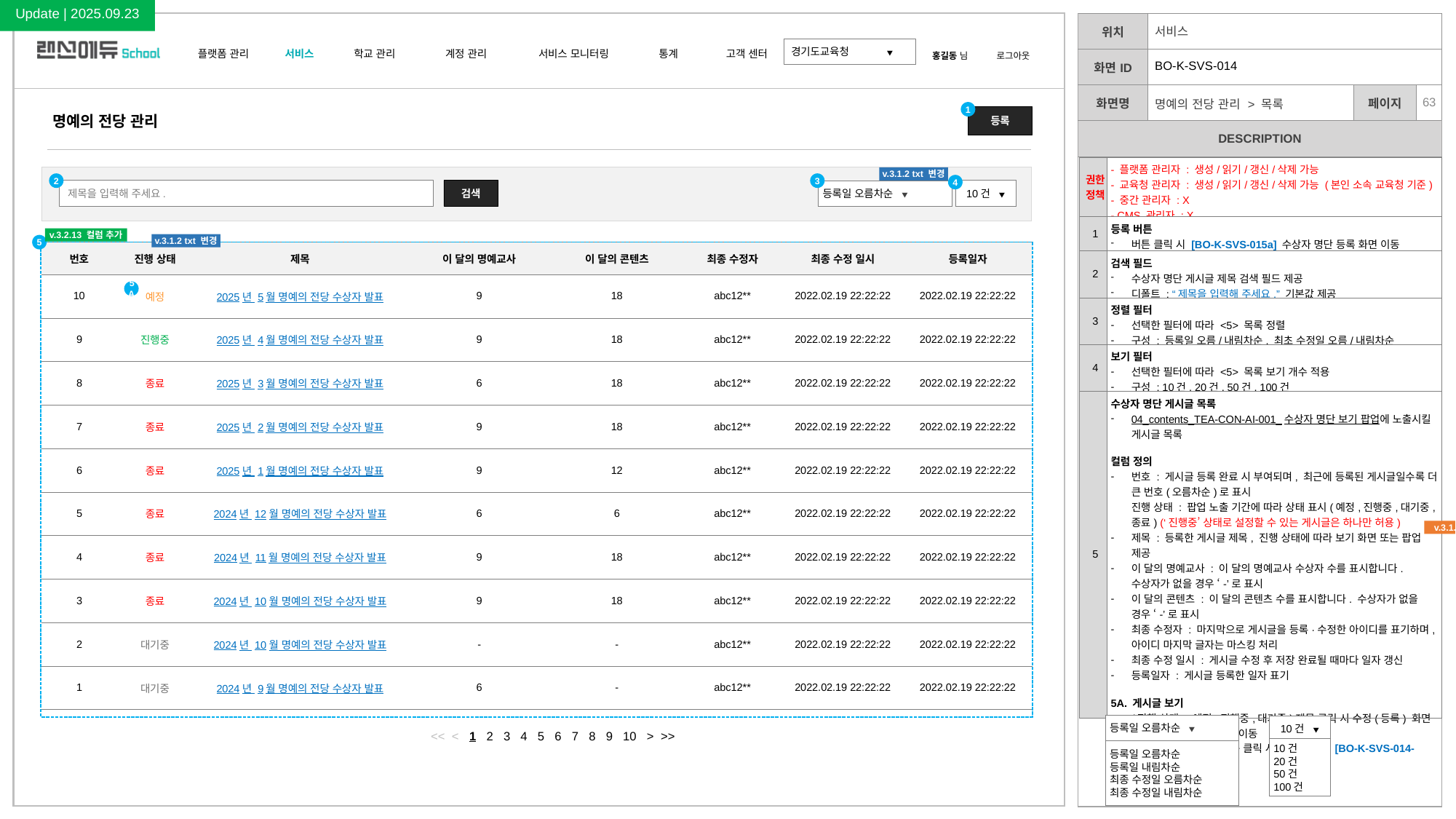

| Ver | Description |
| --- | --- |
| 3.1.0 | 명예의 전당 관리 > 목록 화면 추가 |
| 3.1.2 | <3> 최종 등록일 → 등록일 텍스트 변경 <5> 노출 상태 → 진행 상태, 노출 예정 → 예정/노출 중 → 진행중/노출 종료->종료 텍스트 변경 <5A> 내용 정의 추가 |
| 3.1.3 | <5> 내용 정의 추가(이 달의 명예교사, 이 달의 콘텐츠 : 0명인 경우 '-'하이픈 표기), 진행 상태 추가(대기중) |
| 3.2.11 | <5> 최종 수정자 마스킹 처리 정의 추가 |
| 3.2.13 | <5> “번호” 컬럼 및 내용 정의 추가 |
Update | 2025.09.23
|  | 서비스 |  |  |
| --- | --- | --- | --- |
|  | BO-K-SVS-014 |  |  |
|  | 명예의 전당 관리 > 목록 |  |  |
1
등록
명예의 전당 관리
| 권한 정책 | - 플랫폼 관리자 : 생성/읽기/갱신/삭제 가능 - 교육청 관리자 : 생성/읽기/갱신/삭제 가능 (본인 소속 교육청 기준) - 중간 관리자 : X - CMS 관리자 : X |
| --- | --- |
| 1 | 등록 버튼 버튼 클릭 시 [BO-K-SVS-015a] 수상자 명단 등록 화면 이동 |
| 2 | 검색 필드 수상자 명단 게시글 제목 검색 필드 제공 디폴트 : “제목을 입력해 주세요.” 기본값 제공 |
| 3 | 정렬 필터 선택한 필터에 따라 <5> 목록 정렬 구성 : 등록일 오름/내림차순, 최초 수정일 오름/내림차순 |
| 4 | 보기 필터 선택한 필터에 따라 <5> 목록 보기 개수 적용 구성 : 10건, 20건, 50건, 100건 |
| 5 | 수상자 명단 게시글 목록 04\_contents\_TEA-CON-AI-001\_수상자 명단 보기 팝업에 노출시킬 게시글 목록 컬럼 정의 번호 : 게시글 등록 완료 시 부여되며, 최근에 등록된 게시글일수록 더 큰 번호(오름차순)로 표시 진행 상태 : 팝업 노출 기간에 따라 상태 표시(예정,진행중,대기중,종료) (‘진행중’ 상태로 설정할 수 있는 게시글은 하나만 허용) 제목 : 등록한 게시글 제목, 진행 상태에 따라 보기 화면 또는 팝업 제공 이 달의 명예교사 : 이 달의 명예교사 수상자 수를 표시합니다. 수상자가 없을 경우 ‘-’로 표시 이 달의 콘텐츠 : 이 달의 콘텐츠 수를 표시합니다. 수상자가 없을 경우 ‘-’로 표시 최종 수정자 : 마지막으로 게시글을 등록·수정한 아이디를 표기하며, 아이디 마지막 글자는 마스킹 처리 최종 수정 일시 : 게시글 수정 후 저장 완료될 때마다 일자 갱신 등록일자 : 게시글 등록한 일자 표기 5A. 게시글 보기 (진행 상태 : 예정,진행중,대기중)제목 클릭 시 수정(등록) 화면 [BO-K-SVS-015] 으로 이동 (진행 상태 : 종료)제목 클릭 시 게시글 보기 [BO-K-SVS-014-POP] 팝업 호출 |

v.3.1.2 txt 변경
2
3
4
검색
10건   ▼
제목을 입력해 주세요.
등록일 오름차순   ▼
v.3.2.13 컬럼 추가
v.3.1.2 txt 변경
5

| 번호 | 진행 상태 | 제목 | 이 달의 명예교사 | 이 달의 콘텐츠 | 최종 수정자 | 최종 수정 일시 | 등록일자 |
| --- | --- | --- | --- | --- | --- | --- | --- |
| 10 | 예정 | 2025년 5월 명예의 전당 수상자 발표 | 9 | 18 | abc12\*\* | 2022.02.19 22:22:22 | 2022.02.19 22:22:22 |
| 9 | 진행중 | 2025년 4월 명예의 전당 수상자 발표 | 9 | 18 | abc12\*\* | 2022.02.19 22:22:22 | 2022.02.19 22:22:22 |
| 8 | 종료 | 2025년 3월 명예의 전당 수상자 발표 | 6 | 18 | abc12\*\* | 2022.02.19 22:22:22 | 2022.02.19 22:22:22 |
| 7 | 종료 | 2025년 2월 명예의 전당 수상자 발표 | 9 | 18 | abc12\*\* | 2022.02.19 22:22:22 | 2022.02.19 22:22:22 |
| 6 | 종료 | 2025년 1월 명예의 전당 수상자 발표 | 9 | 12 | abc12\*\* | 2022.02.19 22:22:22 | 2022.02.19 22:22:22 |
| 5 | 종료 | 2024년 12월 명예의 전당 수상자 발표 | 6 | 6 | abc12\*\* | 2022.02.19 22:22:22 | 2022.02.19 22:22:22 |
| 4 | 종료 | 2024년 11월 명예의 전당 수상자 발표 | 9 | 18 | abc12\*\* | 2022.02.19 22:22:22 | 2022.02.19 22:22:22 |
| 3 | 종료 | 2024년 10월 명예의 전당 수상자 발표 | 9 | 18 | abc12\*\* | 2022.02.19 22:22:22 | 2022.02.19 22:22:22 |
| 2 | 대기중 | 2024년 10월 명예의 전당 수상자 발표 | - | - | abc12\*\* | 2022.02.19 22:22:22 | 2022.02.19 22:22:22 |
| 1 | 대기중 | 2024년 9월 명예의 전당 수상자 발표 | 6 | - | abc12\*\* | 2022.02.19 22:22:22 | 2022.02.19 22:22:22 |
5A
v.3.1.3 내용 정의 추가
등록일 오름차순   ▼
10건   ▼
<<  <   1   2   3   4   5   6   7   8   9   10   >  >>
10건
20건
50건
100건
등록일 오름차순
등록일 내림차순
최종 수정일 오름차순
최종 수정일 내림차순